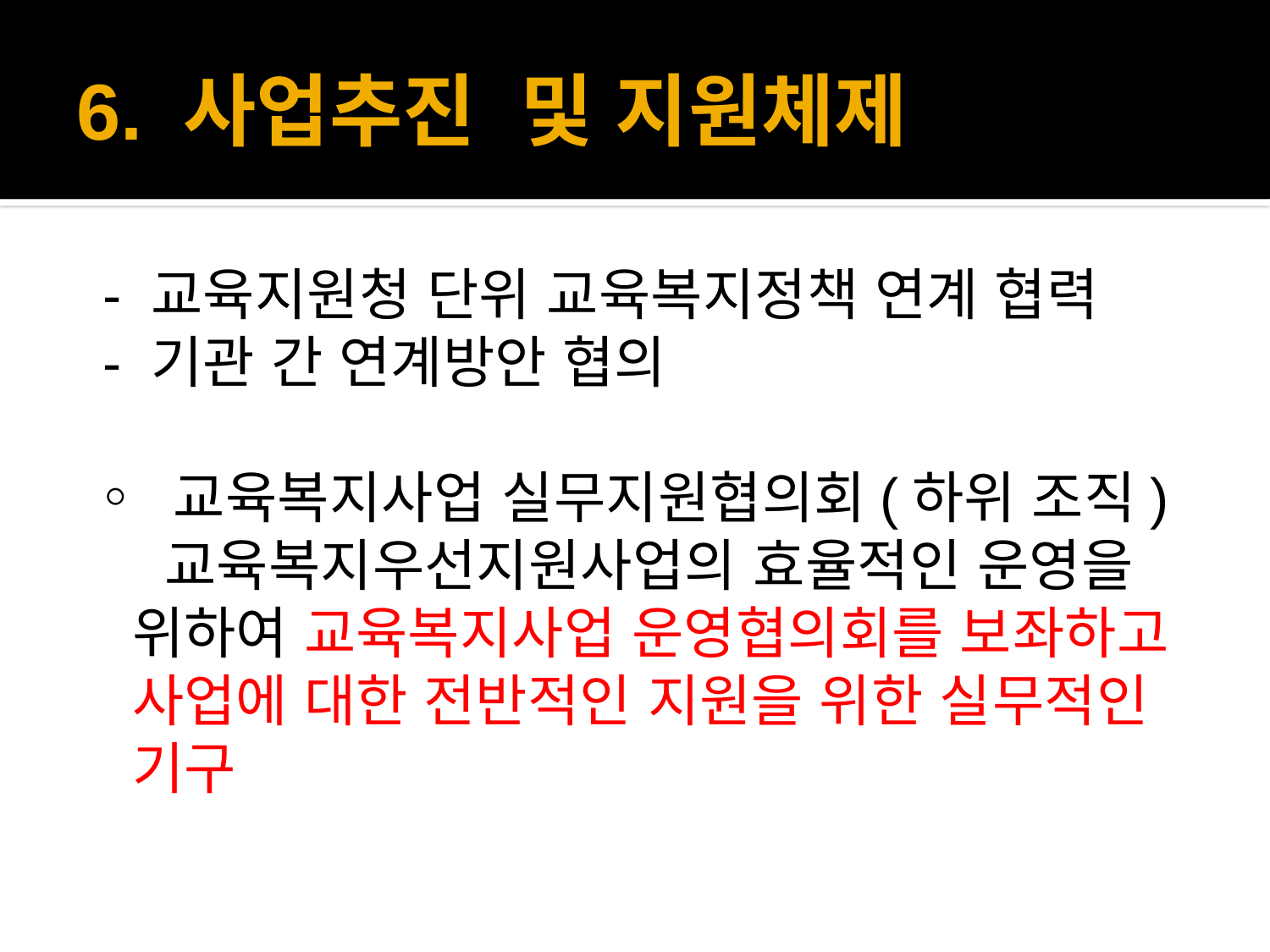

# 6. 사업추진  및 지원체제
 - 교육지원청 단위 교육복지정책 연계 협력
 - 기관 간 연계방안 협의

◦ 교육복지사업 실무지원협의회(하위 조직)
    교육복지우선지원사업의 효율적인 운영을 위하여 교육복지사업 운영협의회를 보좌하고 사업에 대한 전반적인 지원을 위한 실무적인 기구